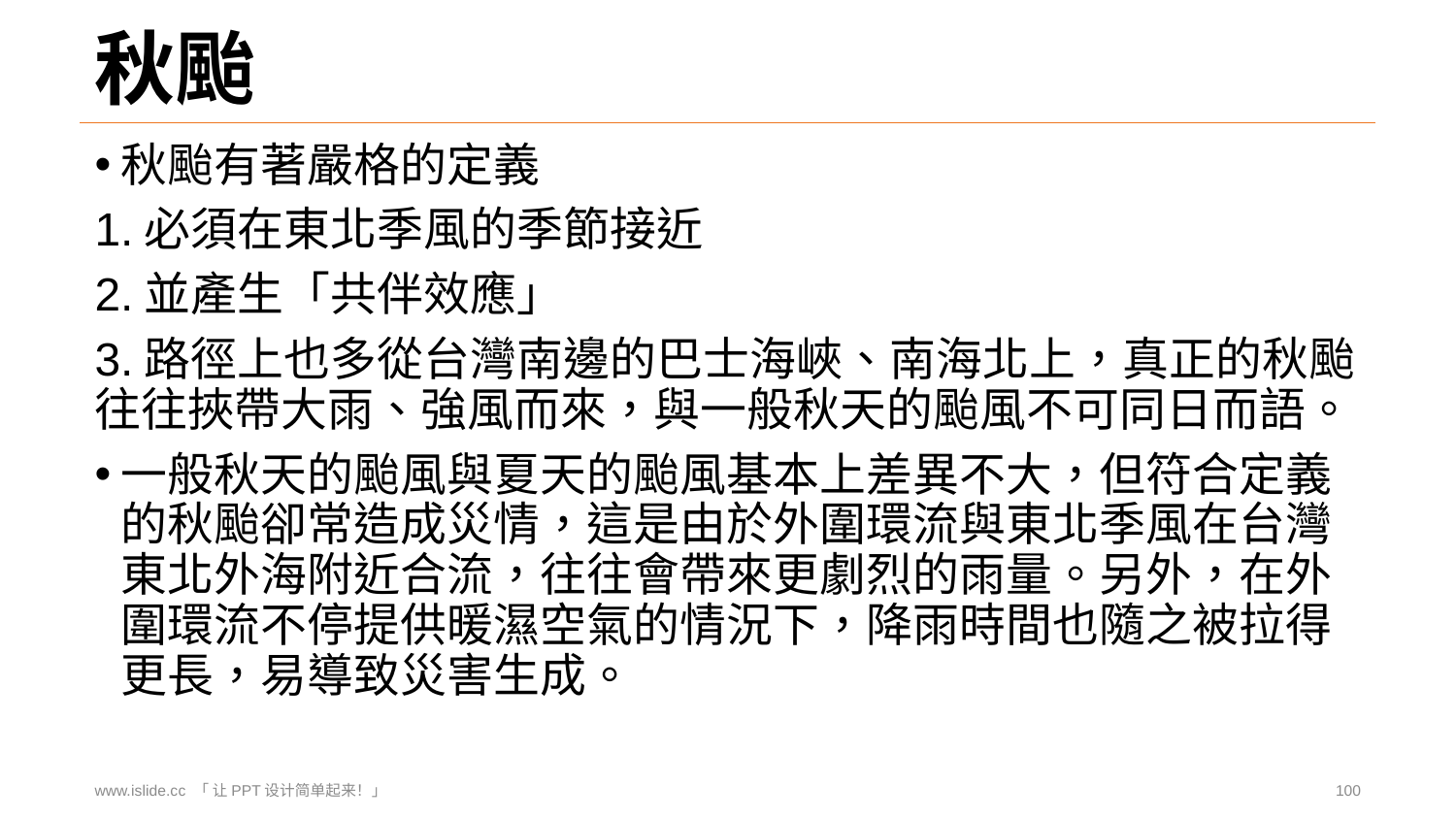

# 秋颱
秋颱有著嚴格的定義
1.必須在東北季風的季節接近
2.並產生「共伴效應」
3.路徑上也多從台灣南邊的巴士海峽、南海北上，真正的秋颱往往挾帶大雨、強風而來，與一般秋天的颱風不可同日而語。
一般秋天的颱風與夏天的颱風基本上差異不大，但符合定義的秋颱卻常造成災情，這是由於外圍環流與東北季風在台灣東北外海附近合流，往往會帶來更劇烈的雨量。另外，在外圍環流不停提供暖濕空氣的情況下，降雨時間也隨之被拉得更長，易導致災害生成。

www.islide.cc 「 让PPT设计简单起来！」
100